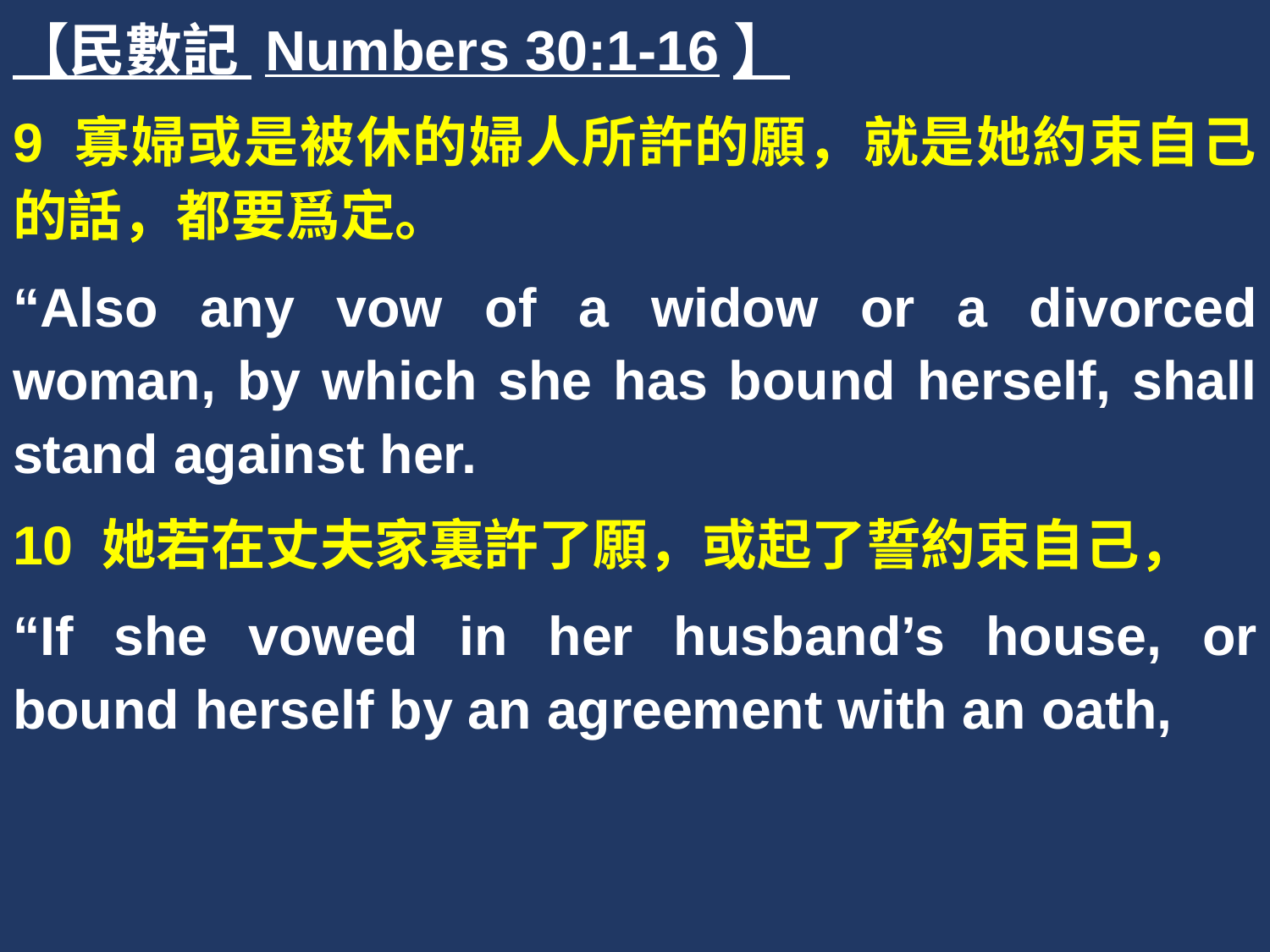

【民數記 Numbers 30:1-16】
9 寡婦或是被休的婦人所許的願，就是她約束自己的話，都要爲定。
“Also any vow of a widow or a divorced woman, by which she has bound herself, shall stand against her.
10 她若在丈夫家裏許了願，或起了誓約束自己，
“If she vowed in her husband’s house, or bound herself by an agreement with an oath,